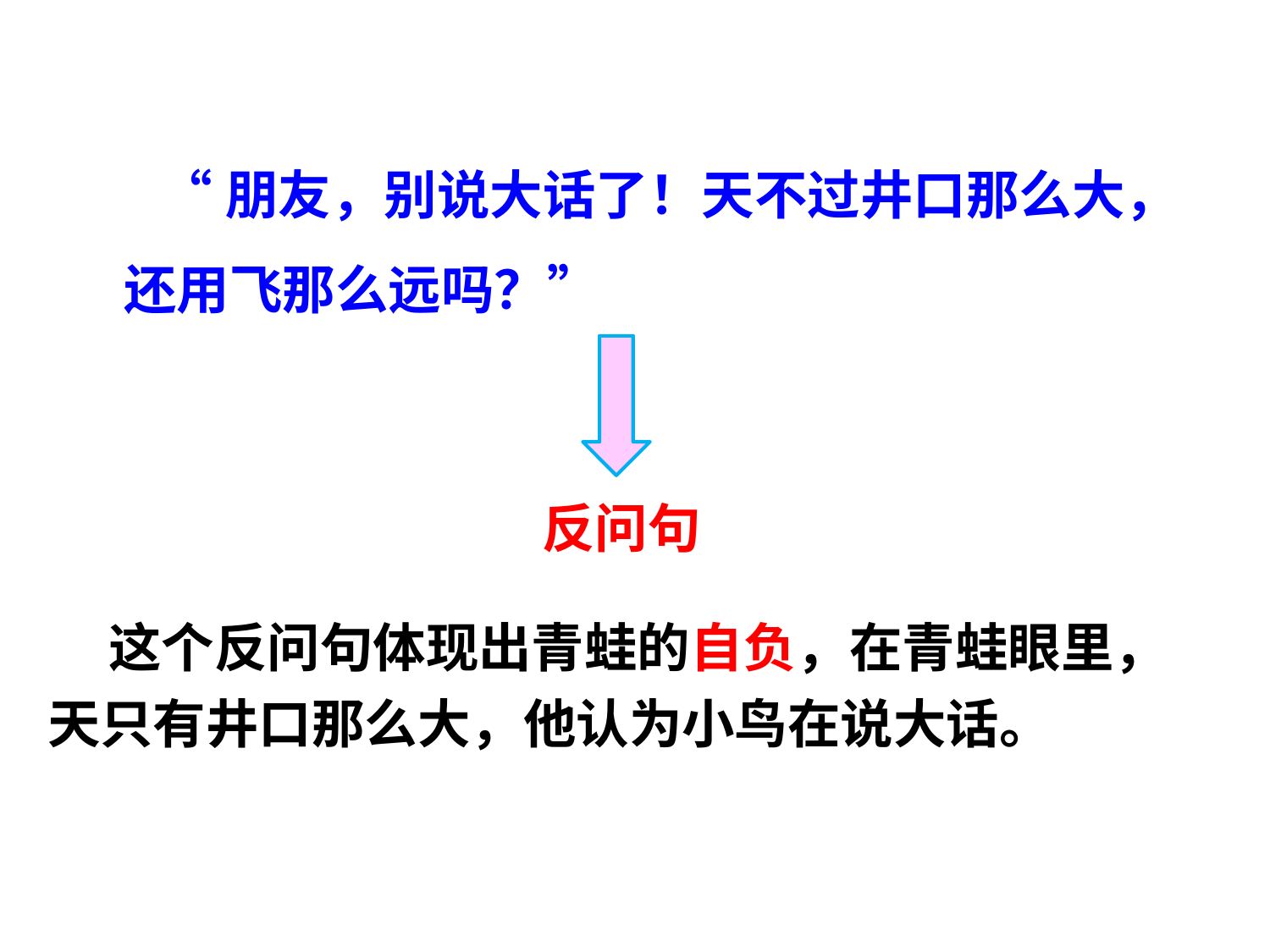

“朋友，别说大话了！天不过井口那么大，还用飞那么远吗？”

反问句
    这个反问句体现出青蛙的自负，在青蛙眼里，天只有井口那么大，他认为小鸟在说大话。